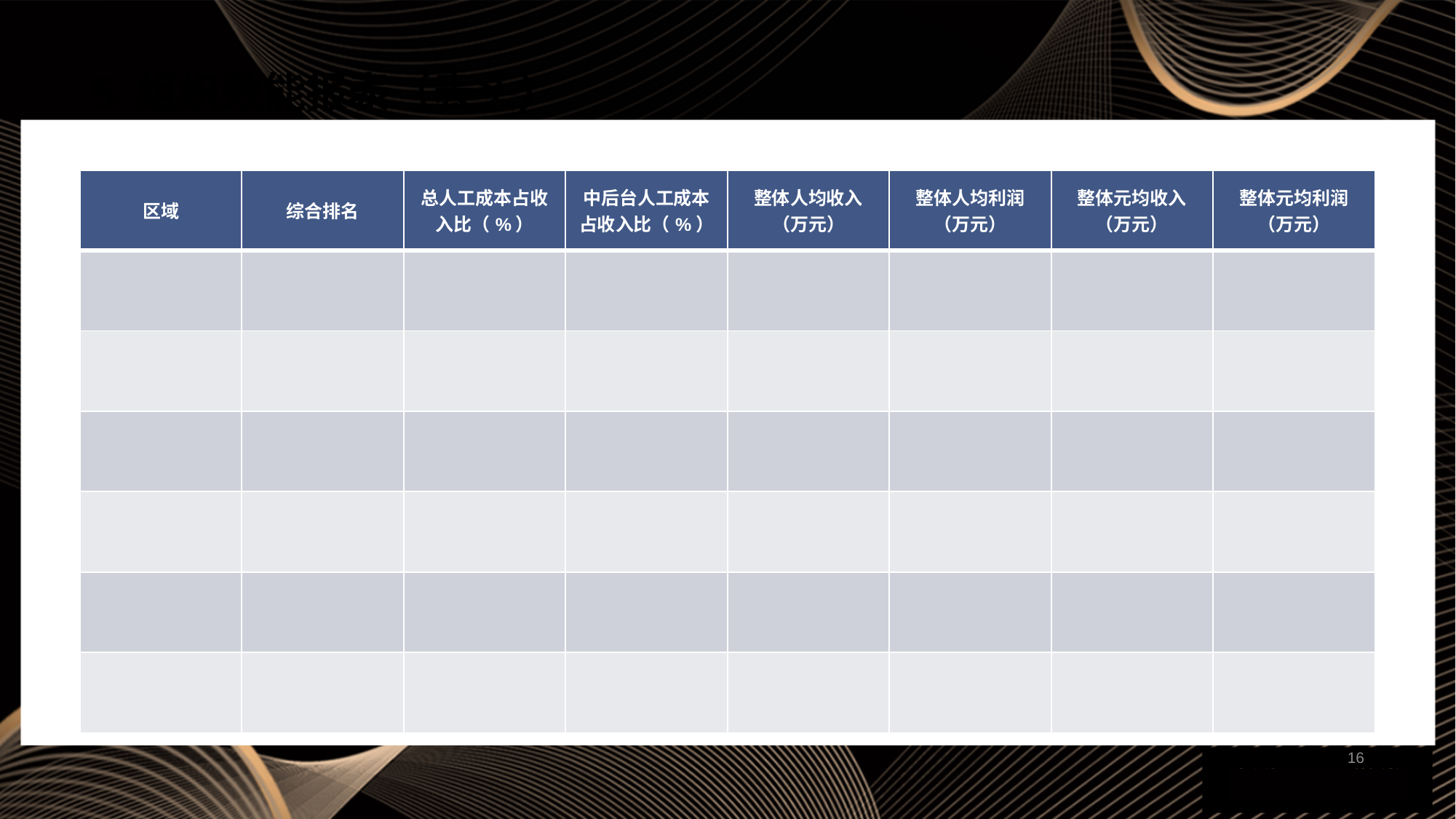

# 5.组织效能报表（表头）
| 区域 | 综合排名 | 总人工成本占收入比（%） | 中后台人工成本占收入比（%） | 整体人均收入（万元） | 整体人均利润（万元） | 整体元均收入（万元） | 整体元均利润（万元） |
| --- | --- | --- | --- | --- | --- | --- | --- |
|  |  |  |  |  |  |  |  |
|  |  |  |  |  |  |  |  |
|  |  |  |  |  |  |  |  |
|  |  |  |  |  |  |  |  |
|  |  |  |  |  |  |  |  |
|  |  |  |  |  |  |  |  |
16